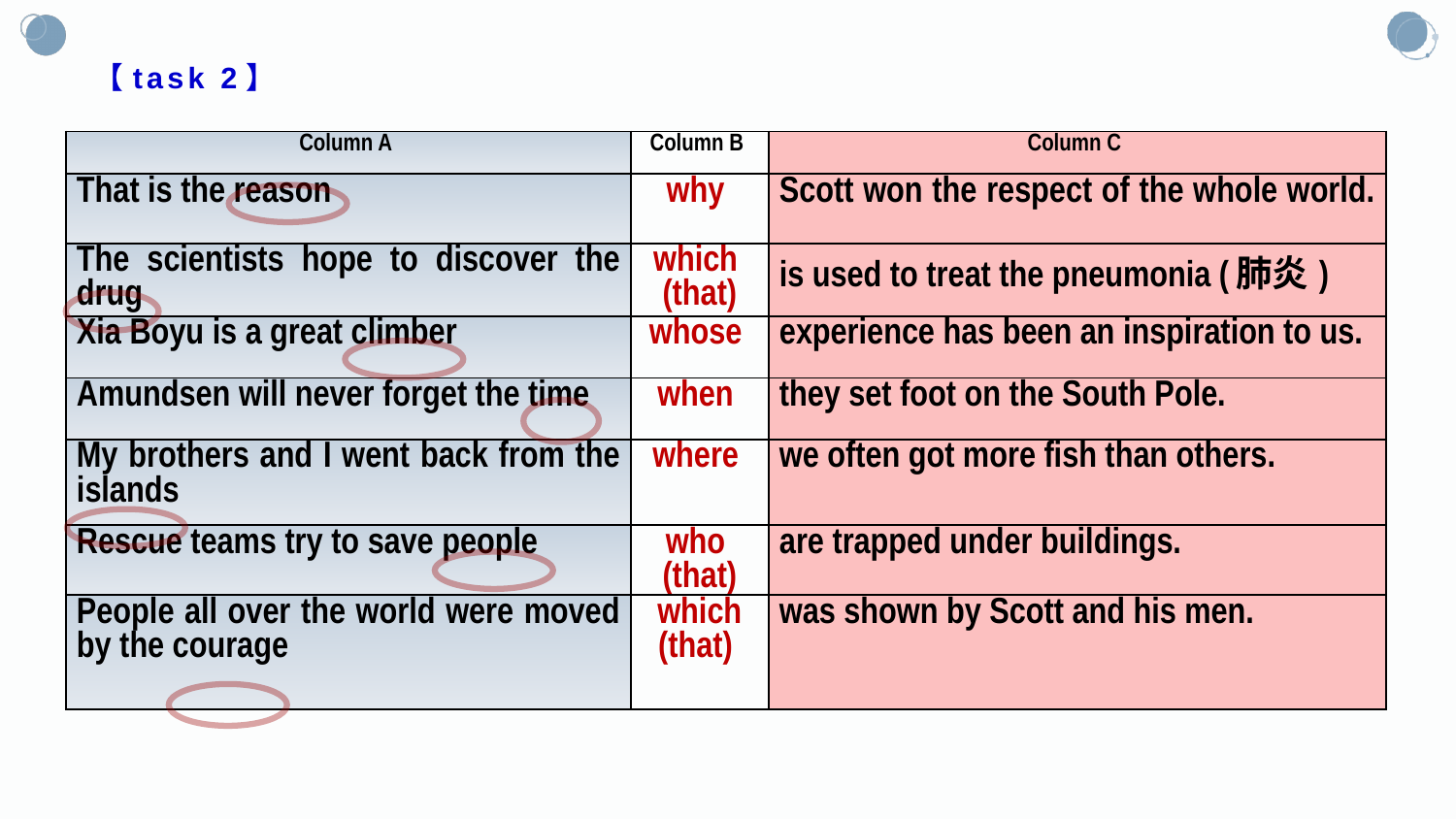

# 【task 2】
| Column A | Column B | Column C |
| --- | --- | --- |
| That is the reason | why | Scott won the respect of the whole world. |
| The scientists hope to discover the drug | which (that) | is used to treat the pneumonia (肺炎) |
| Xia Boyu is a great climber | whose | experience has been an inspiration to us. |
| Amundsen will never forget the time | when | they set foot on the South Pole. |
| My brothers and I went back from the islands | where | we often got more fish than others. |
| Rescue teams try to save people | who (that) | are trapped under buildings. |
| People all over the world were moved by the courage | which (that) | was shown by Scott and his men. |